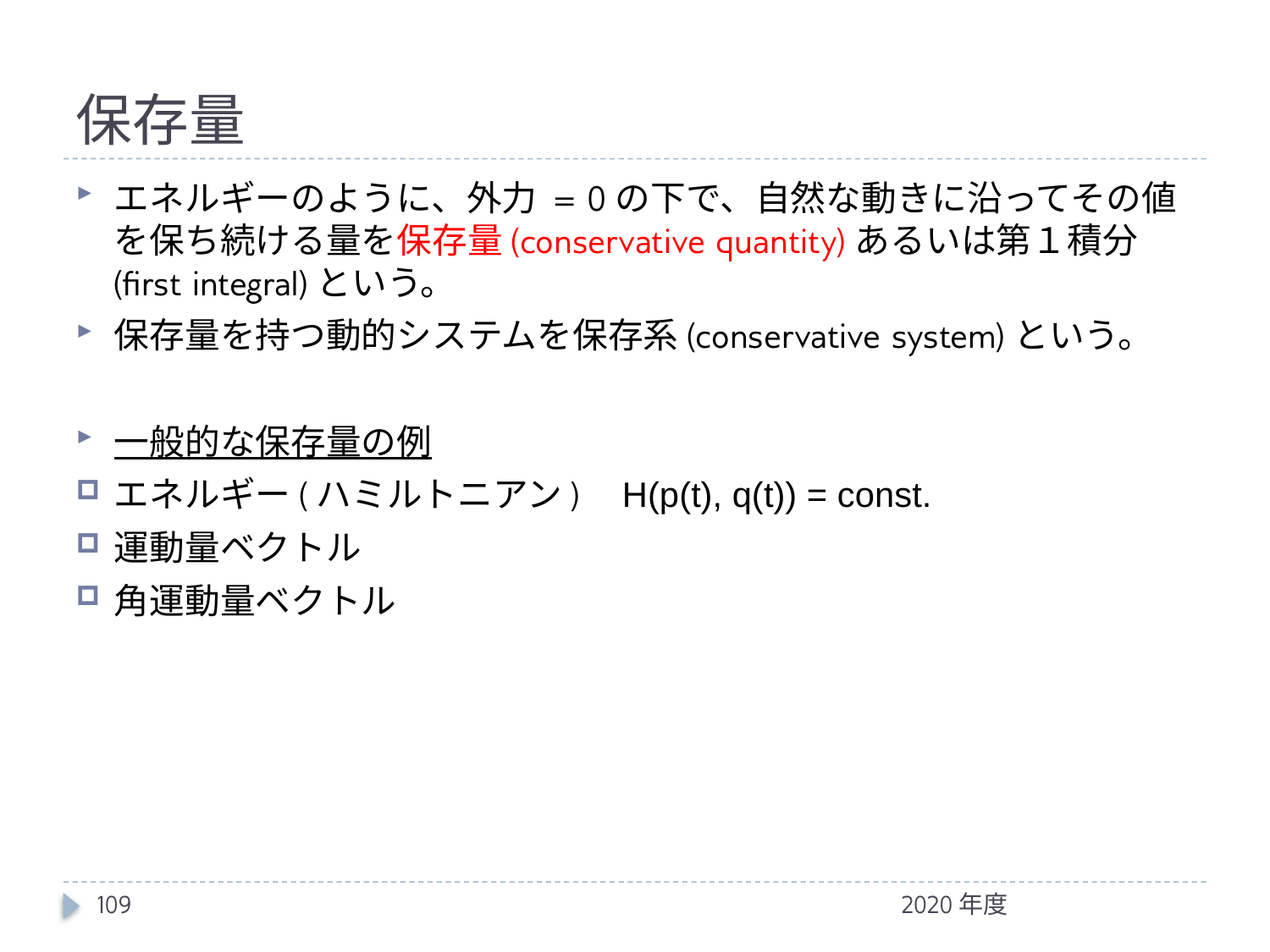

# 保存量
エネルギーのように、外力 = 0の下で、自然な動きに沿ってその値を保ち続ける量を保存量(conservative quantity)あるいは第１積分(first integral)という。
保存量を持つ動的システムを保存系(conservative system)という。

一般的な保存量の例
エネルギー(ハミルトニアン)    H(p(t), q(t)) = const.
運動量ベクトル
角運動量ベクトル
109
2020年度